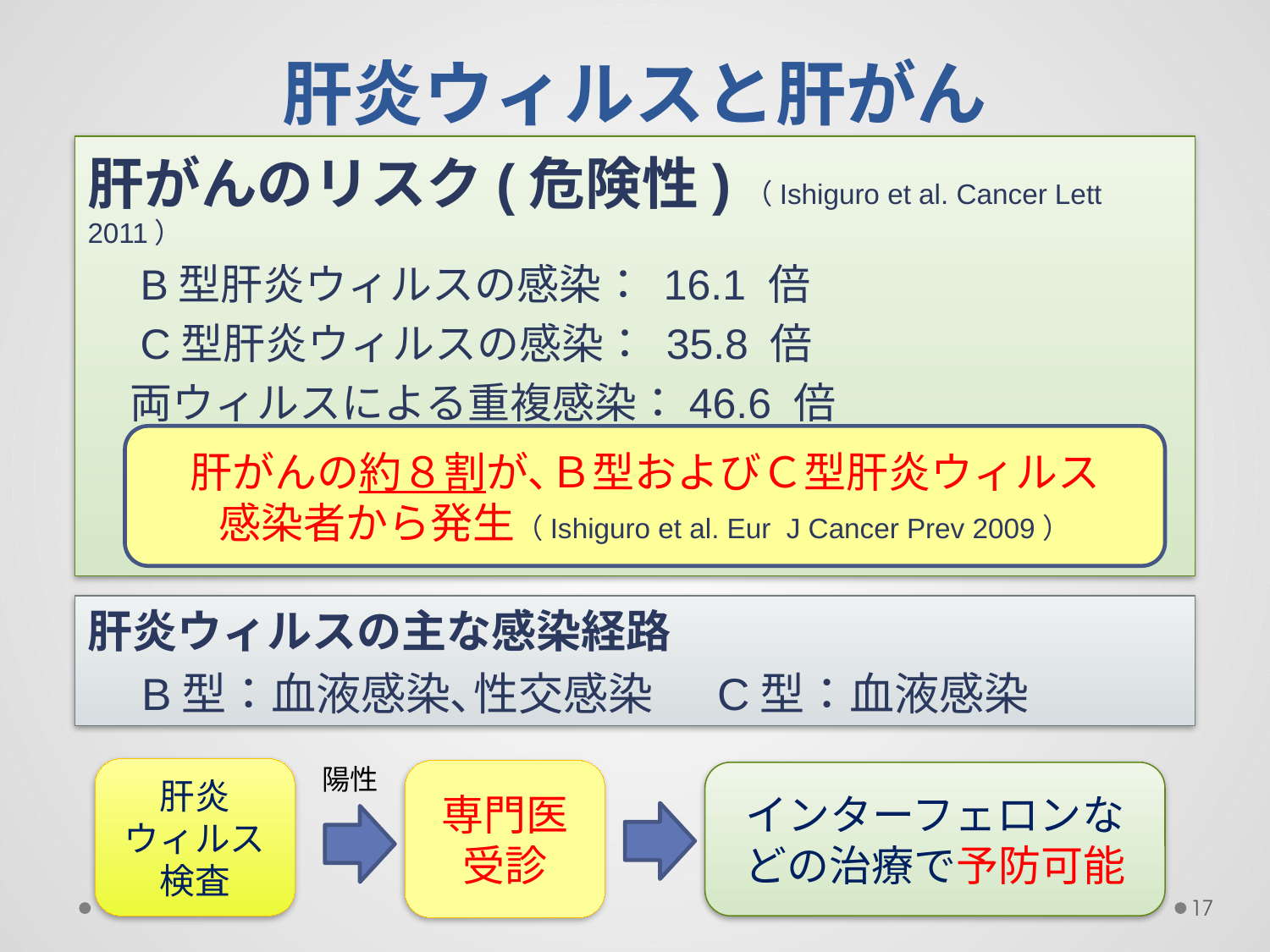

# 肝炎ウィルスと肝がん
肝がんのリスク(危険性)（Ishiguro et al. Cancer Lett 2011）
　B型肝炎ウィルスの感染： 16.1 倍
　C型肝炎ウィルスの感染： 35.8 倍
　両ウィルスによる重複感染：46.6 倍

肝がんの約８割が､Ｂ型およびＣ型肝炎ウィルス
感染者から発生（Ishiguro et al. Eur  J Cancer Prev 2009）
肝炎ウィルスの主な感染経路
　B型：血液感染､性交感染　 C型：血液感染
陽性
肝炎
ウィルス
検査
専門医
受診
インターフェロンなどの治療で予防可能

17